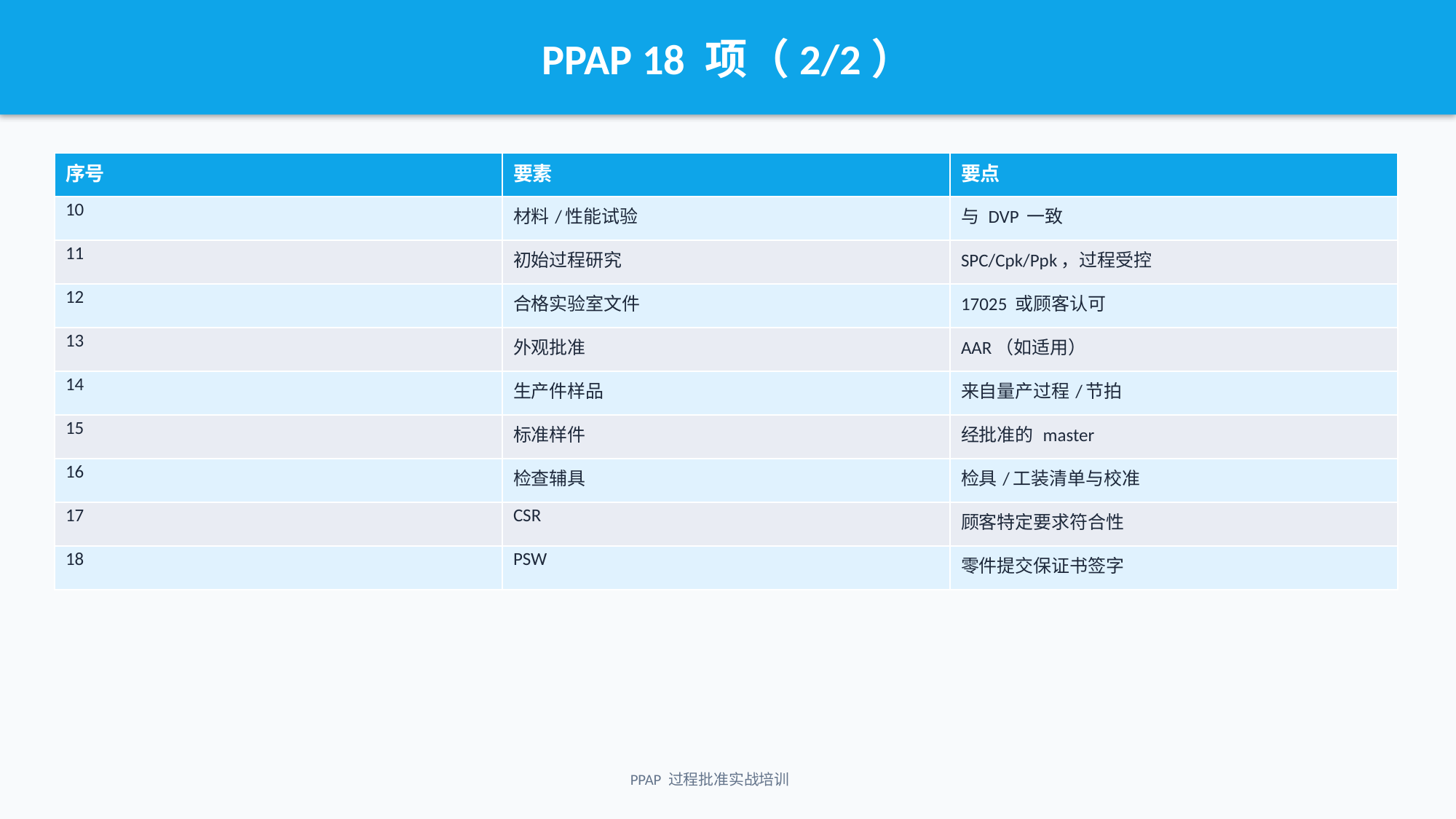

PPAP 18 项（2/2）
| 序号 | 要素 | 要点 |
| --- | --- | --- |
| 10 | 材料/性能试验 | 与 DVP 一致 |
| 11 | 初始过程研究 | SPC/Cpk/Ppk，过程受控 |
| 12 | 合格实验室文件 | 17025 或顾客认可 |
| 13 | 外观批准 | AAR（如适用） |
| 14 | 生产件样品 | 来自量产过程/节拍 |
| 15 | 标准样件 | 经批准的 master |
| 16 | 检查辅具 | 检具/工装清单与校准 |
| 17 | CSR | 顾客特定要求符合性 |
| 18 | PSW | 零件提交保证书签字 |
PPAP 过程批准实战培训